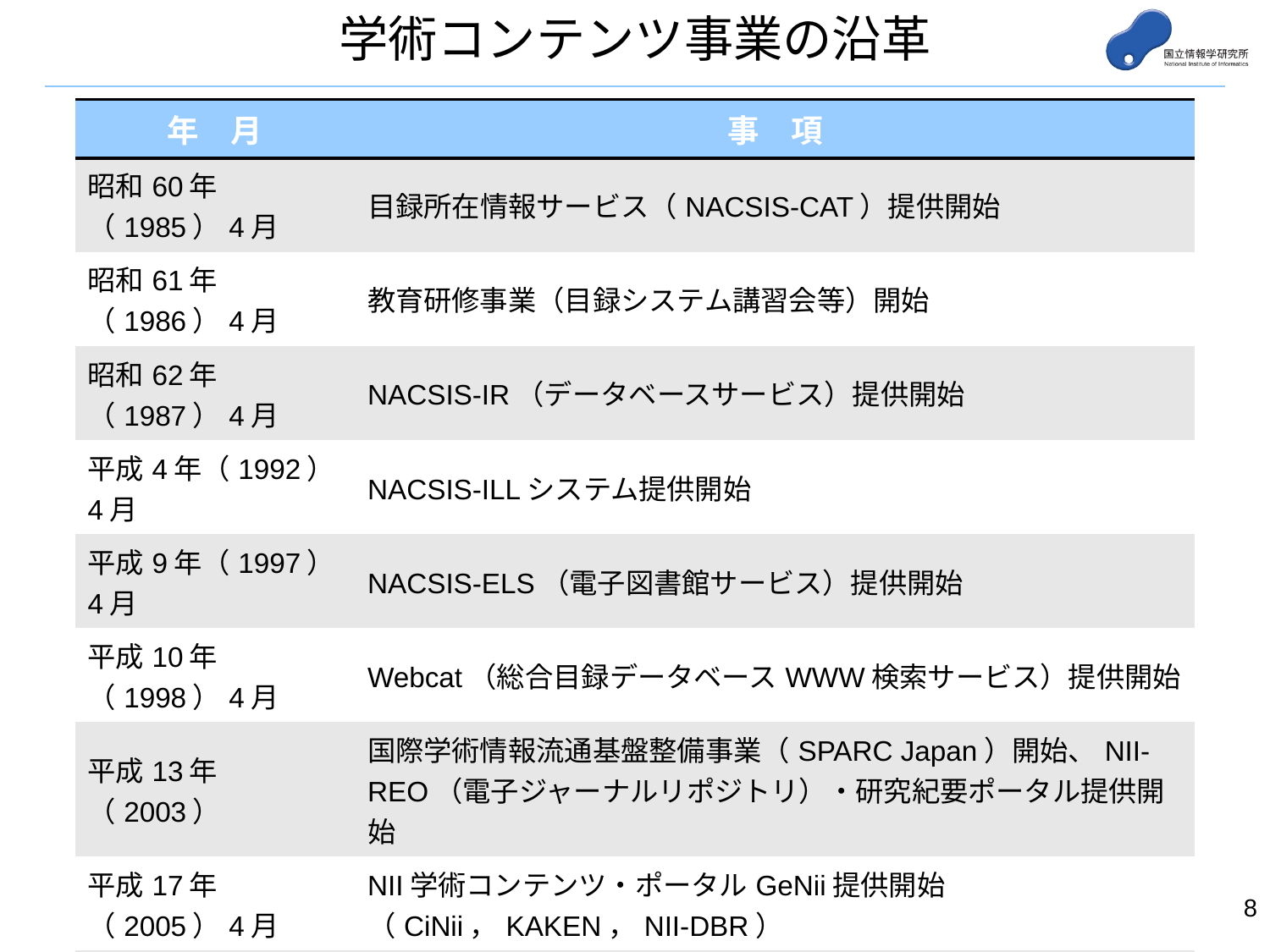

# 学術コンテンツ事業の沿革
| 年　月 | 事　項 |
| --- | --- |
| 昭和60年（1985）4月 | 目録所在情報サービス（NACSIS-CAT）提供開始 |
| 昭和61年（1986）4月 | 教育研修事業（目録システム講習会等）開始 |
| 昭和62年（1987）4月 | NACSIS-IR（データベースサービス）提供開始 |
| 平成4年（1992）4月 | NACSIS-ILLシステム提供開始 |
| 平成9年（1997）4月 | NACSIS-ELS（電子図書館サービス）提供開始 |
| 平成10年（1998）4月 | Webcat（総合目録データベースWWW検索サービス）提供開始 |
| 平成13年（2003） | 国際学術情報流通基盤整備事業（SPARC Japan）開始、NII-REO（電子ジャーナルリポジトリ）・研究紀要ポータル提供開始 |
| 平成17年（2005）4月 | NII学術コンテンツ・ポータルGeNii提供開始（CiNii，KAKEN，NII-DBR） |
| 平成21年（2009）4月 | JAIRO（学術機関リポジトリポータル）提供開始 |
| 平成22年（2010）10月 | 国公私立大学図書館協力委員会と国立情報学研究所との間における連携・協力の推進に関する協定締結 |
| 平成23年（2011）4月 | 大学図書館コンソーシアム連合（JUSTICE）発足 |
| 平成23年（2011）11月 | CiNii Books提供開始 |
| 平成24年（2012）4月 | JAIRO Cloud（共用リポジトリサービス）提供開始 |
| 平成27年（2015）6月 | CiNii Dissertations試験公開開始 |
8